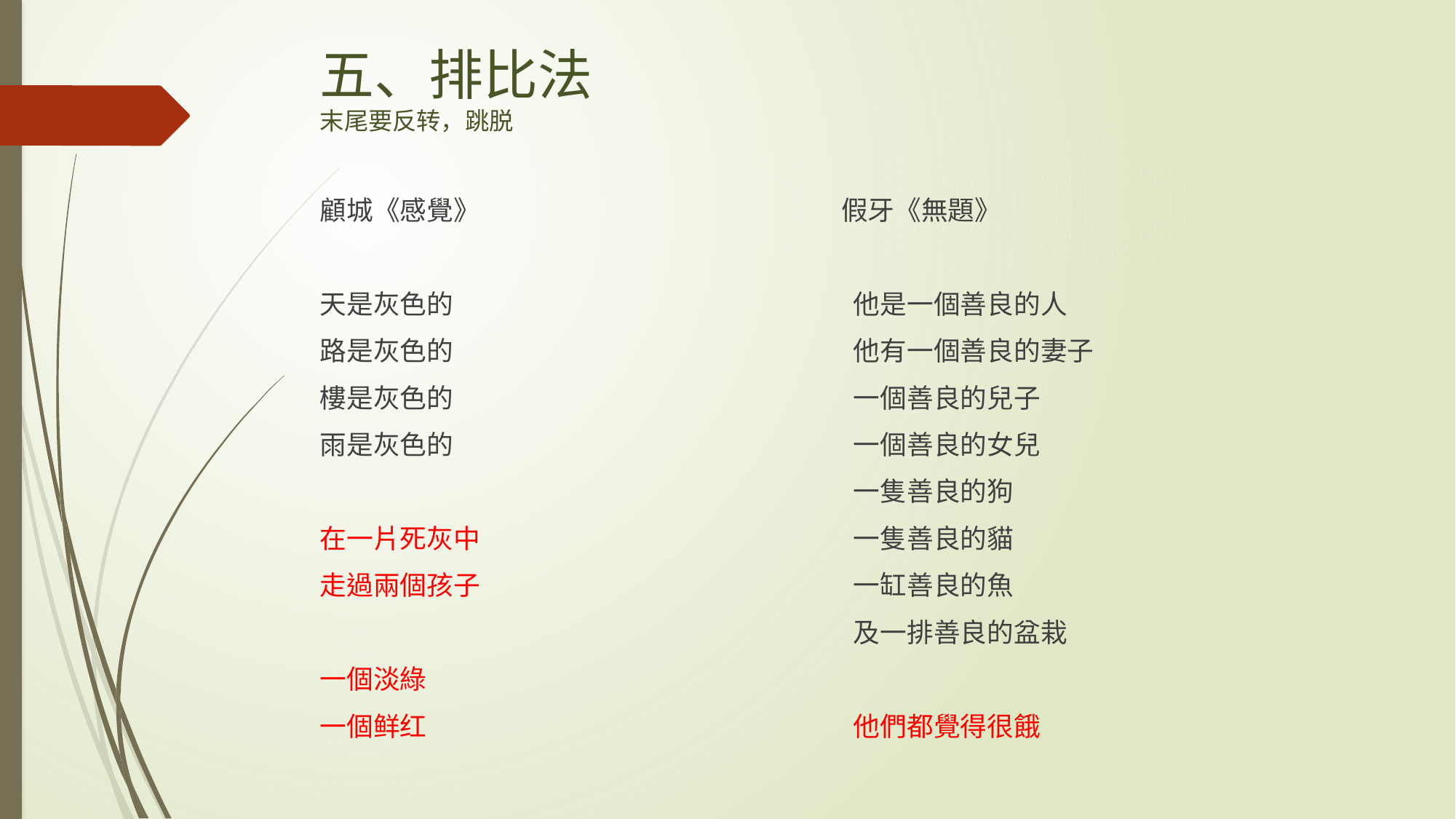

# 五、排比法 末尾要反转，跳脱
顧城《感覺》

天是灰色的
路是灰色的
樓是灰色的
雨是灰色的

在一片死灰中
走過兩個孩子

一個淡綠
一個鲜红

假牙《無題》

 他是一個善良的人
 他有一個善良的妻子
 一個善良的兒子
 一個善良的女兒
 一隻善良的狗
 一隻善良的貓
 一缸善良的魚
 及一排善良的盆栽

 他們都覺得很餓